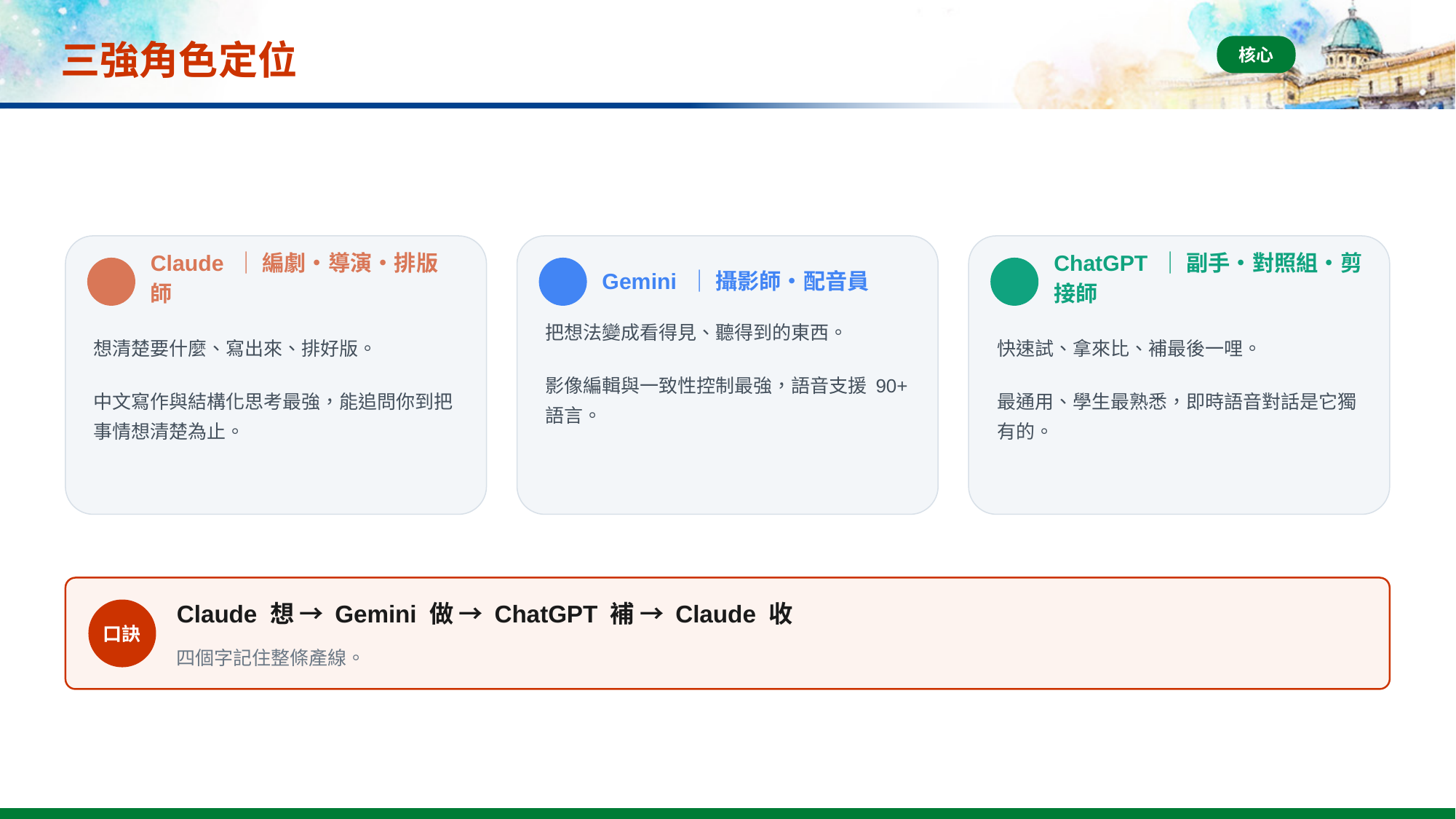

# 三強角色定位
核心

Claude ｜ 編劇・導演・排版師
ChatGPT ｜ 副手・對照組・剪接師

Gemini ｜ 攝影師・配音員
把想法變成看得見、聽得到的東西。

影像編輯與一致性控制最強，語音支援 90+ 語言。
想清楚要什麼、寫出來、排好版。

中文寫作與結構化思考最強，能追問你到把事情想清楚為止。
快速試、拿來比、補最後一哩。

最通用、學生最熟悉，即時語音對話是它獨有的。

Claude 想 → Gemini 做 → ChatGPT 補 → Claude 收
口訣
四個字記住整條產線。